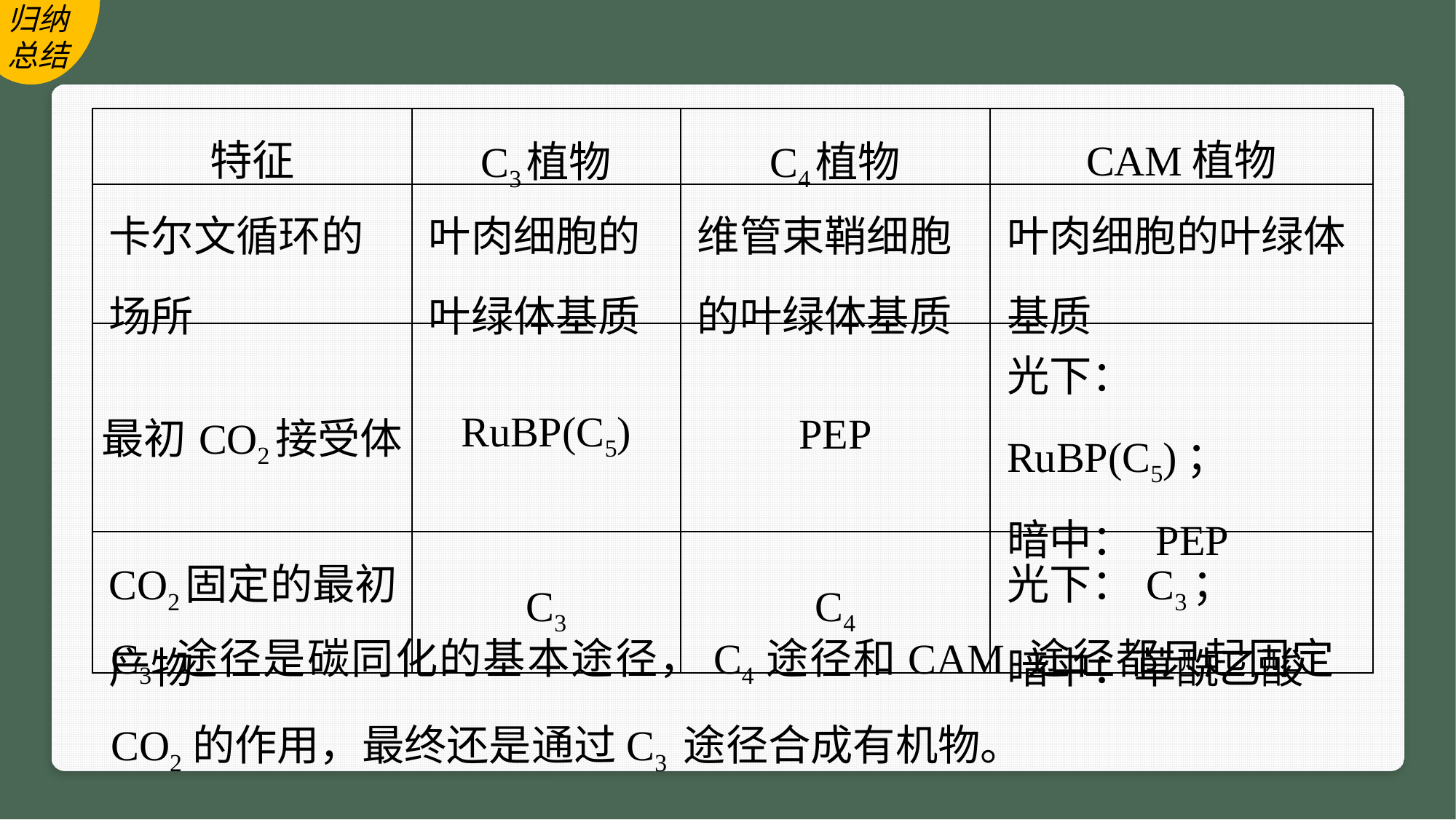

归纳总结

| 特征 | C3植物 | C4植物 | CAM植物 |
| --- | --- | --- | --- |
| 卡尔文循环的场所 | 叶肉细胞的叶绿体基质 | 维管束鞘细胞的叶绿体基质 | 叶肉细胞的叶绿体基质 |
| 最初CO2接受体 | RuBP(C5) | PEP | 光下：RuBP(C5)； 暗中： PEP |
| CO2固定的最初产物 | C3 | C4 | 光下：C3； 暗中：草酰乙酸 |
C3 途径是碳同化的基本途径，C4途径和CAM 途径都只起固定CO2的作用，最终还是通过C3 途径合成有机物。